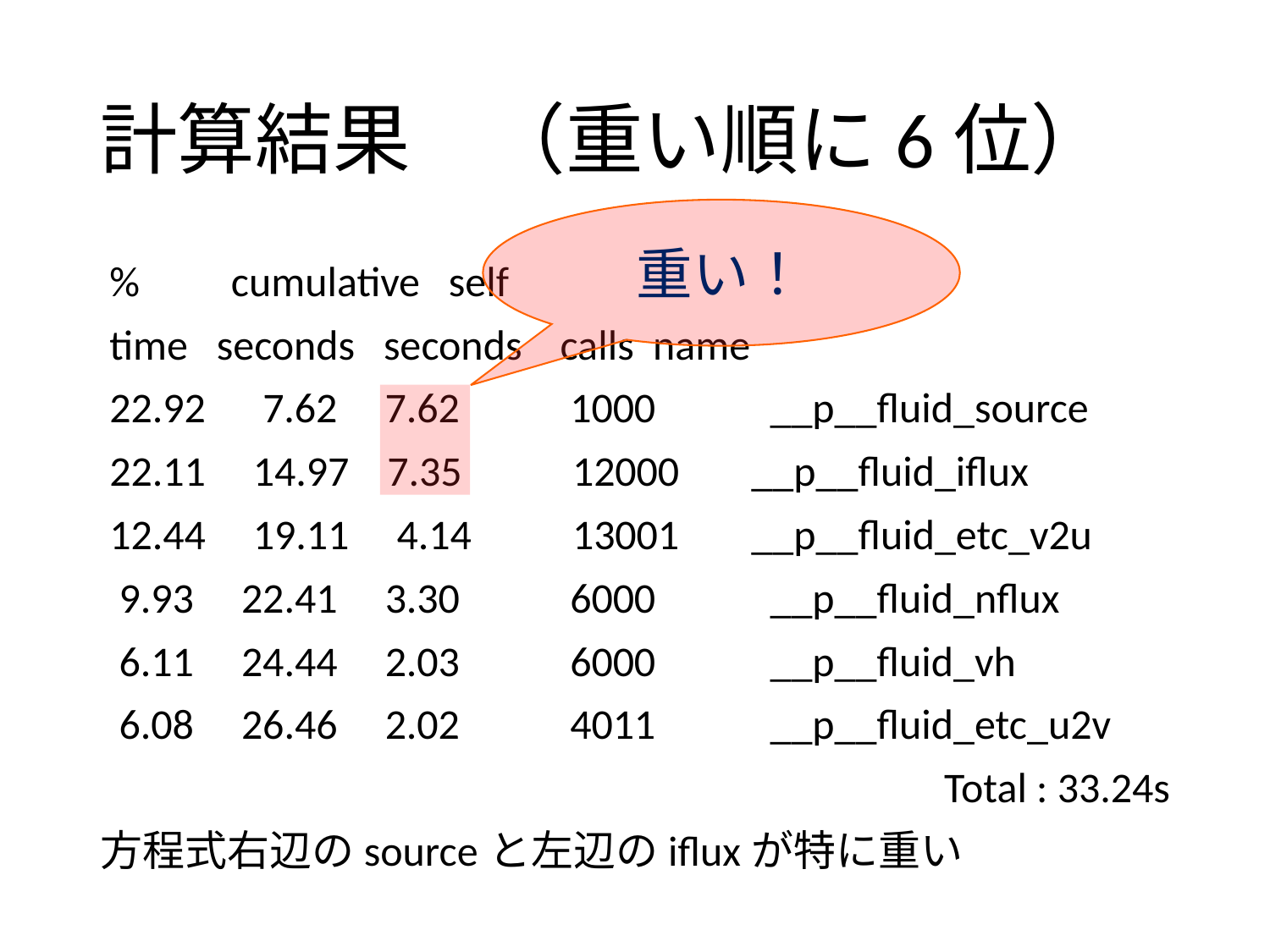

# 計算結果　（重い順に6位）
重い！
 %   　cumulative   self
 time   seconds   seconds    calls  name
 22.92      7.62     7.62  　   1000 　　__p__fluid_source
 22.11     14.97    7.35     　12000 　__p__fluid_iflux
 12.44     19.11     4.14   　 13001 　__p__fluid_etc_v2u
  9.93     22.41     3.30   　  6000 　　__p__fluid_nflux
  6.11     24.44     2.03    　 6000 　　__p__fluid_vh
  6.08     26.46     2.02    　 4011 　　__p__fluid_etc_u2v
Total : 33.24s
方程式右辺のsourceと左辺のifluxが特に重い